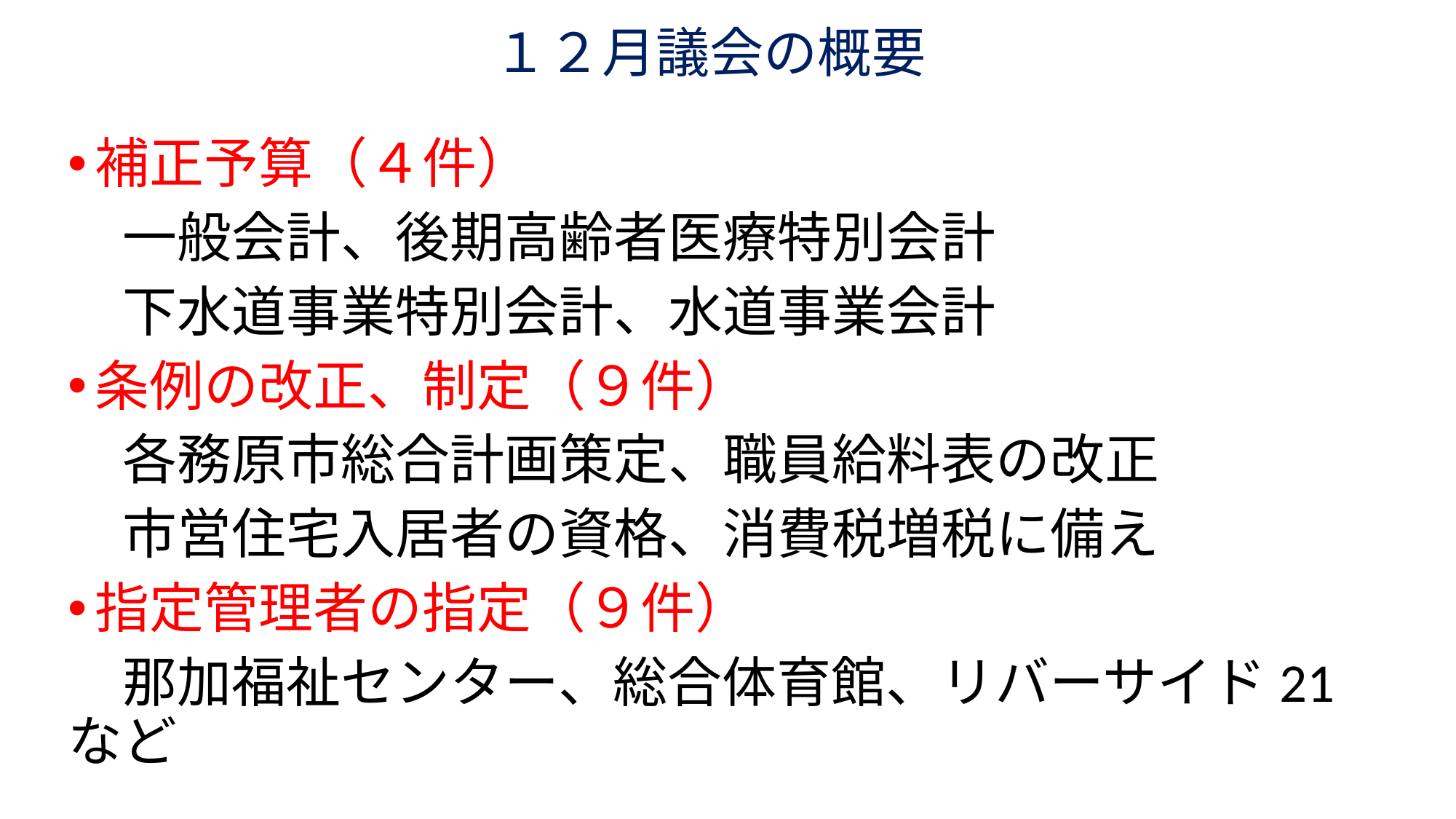

# １２月議会の概要
補正予算（４件）
　一般会計、後期高齢者医療特別会計
　下水道事業特別会計、水道事業会計
条例の改正、制定（９件）
　各務原市総合計画策定、職員給料表の改正
　市営住宅入居者の資格、消費税増税に備え
指定管理者の指定（９件）
　那加福祉センター、総合体育館、リバーサイド21など